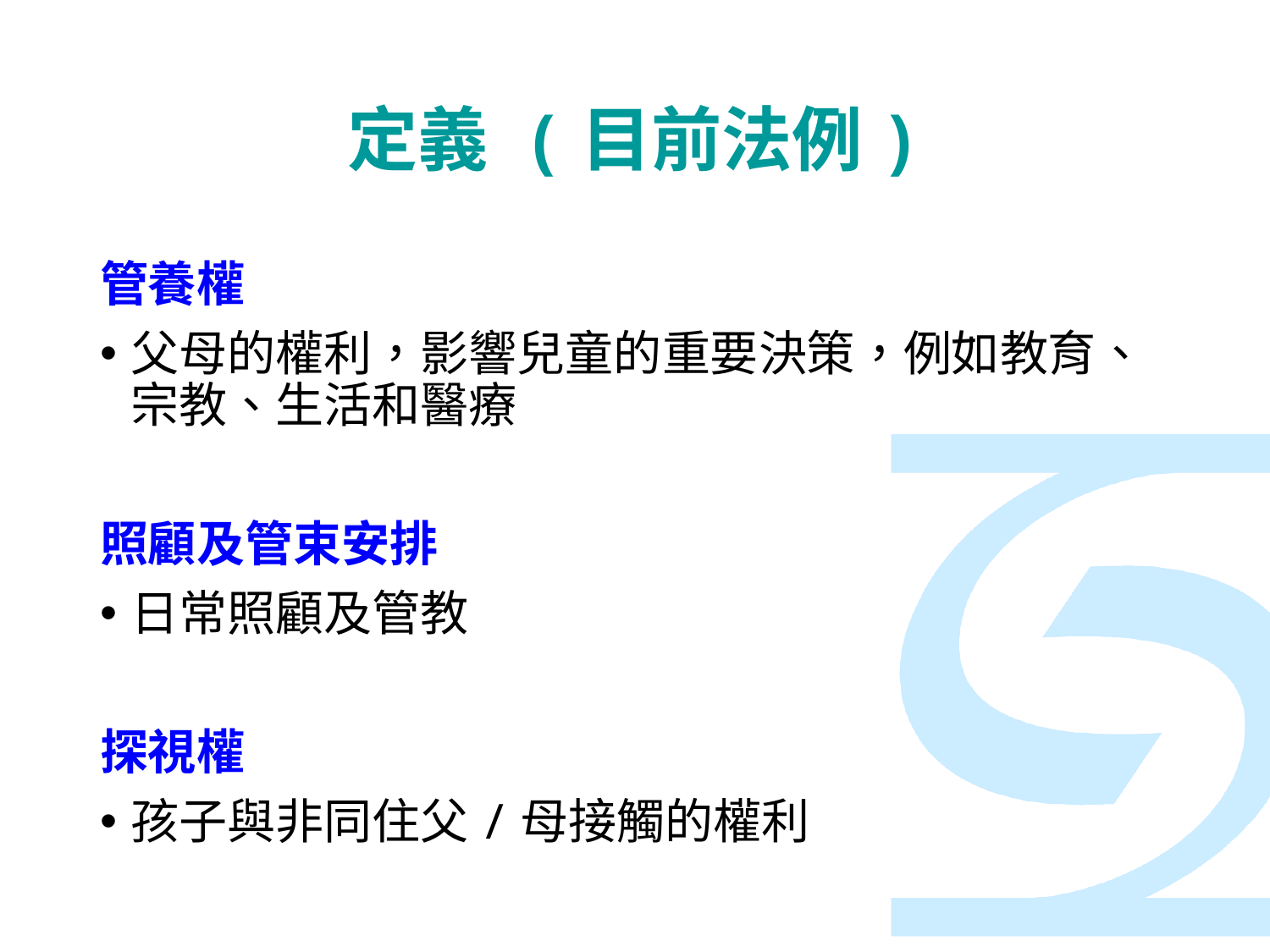

# 定義 (目前法例)
管養權
父母的權利，影響兒童的重要決策，例如教育、宗教、生活和醫療

照顧及管束安排
日常照顧及管教

探視權
孩子與非同住父/母接觸的權利
18